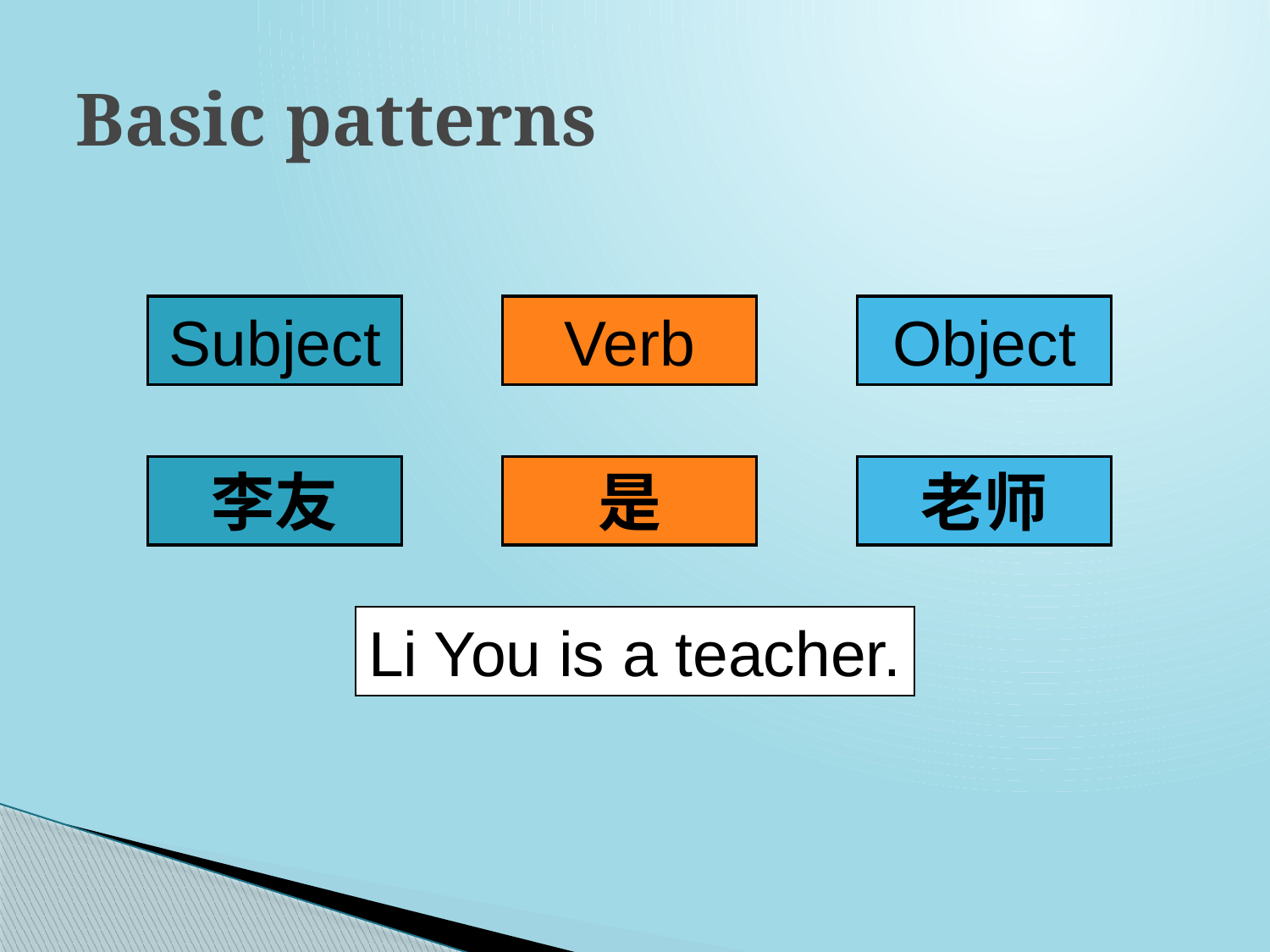

# Basic patterns
Subject
Verb
Object
李友
是
老师
Li You is a teacher.